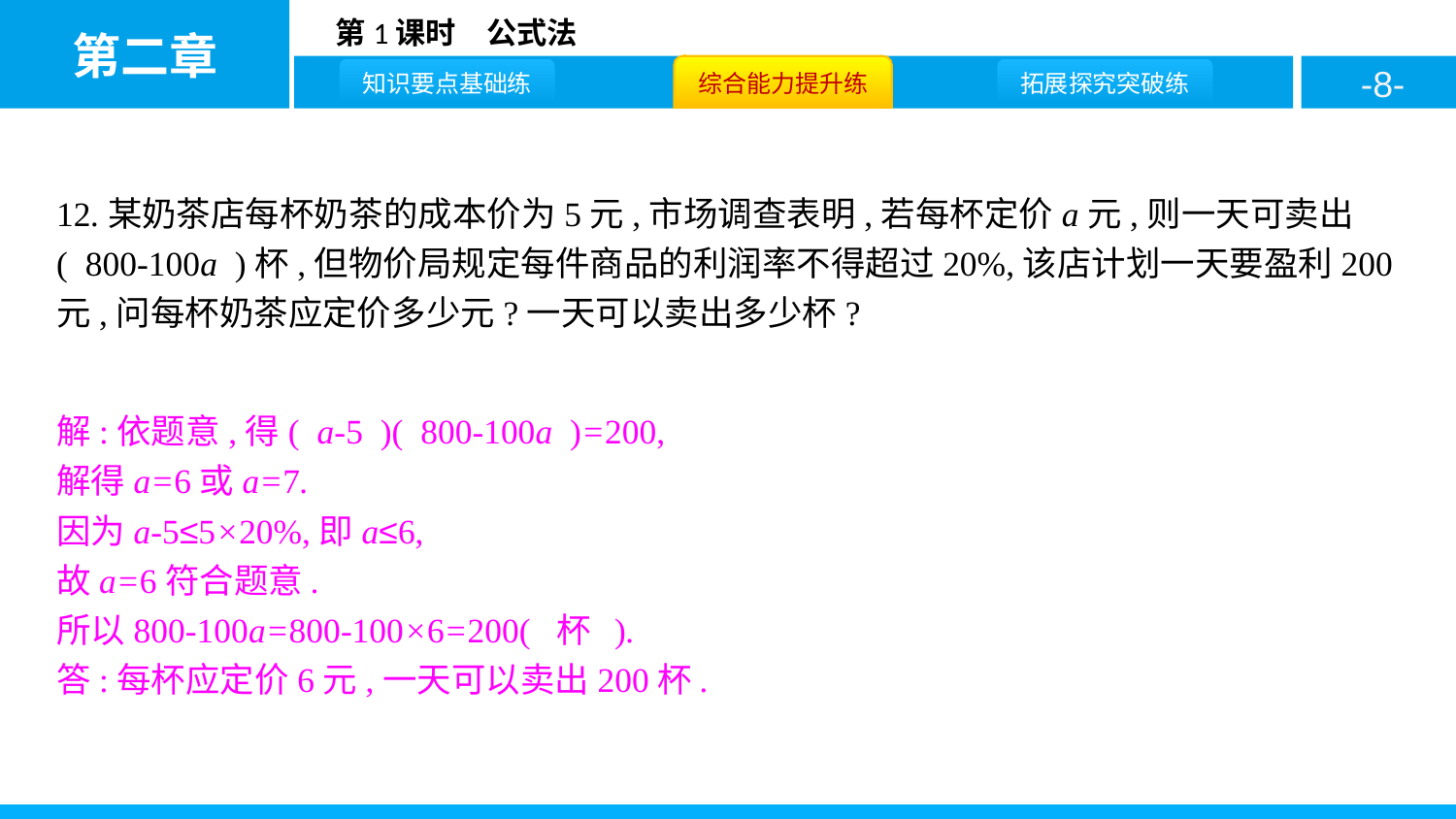

12.某奶茶店每杯奶茶的成本价为5元,市场调查表明,若每杯定价a元,则一天可卖出(  800-100a  )杯,但物价局规定每件商品的利润率不得超过20%,该店计划一天要盈利200元,问每杯奶茶应定价多少元?一天可以卖出多少杯?
解:依题意,得(  a-5  )(  800-100a  )=200,
解得a=6或a=7.
因为a-5≤5×20%,即a≤6,
故a=6符合题意.
所以800-100a=800-100×6=200(  杯  ).
答:每杯应定价6元,一天可以卖出200杯.